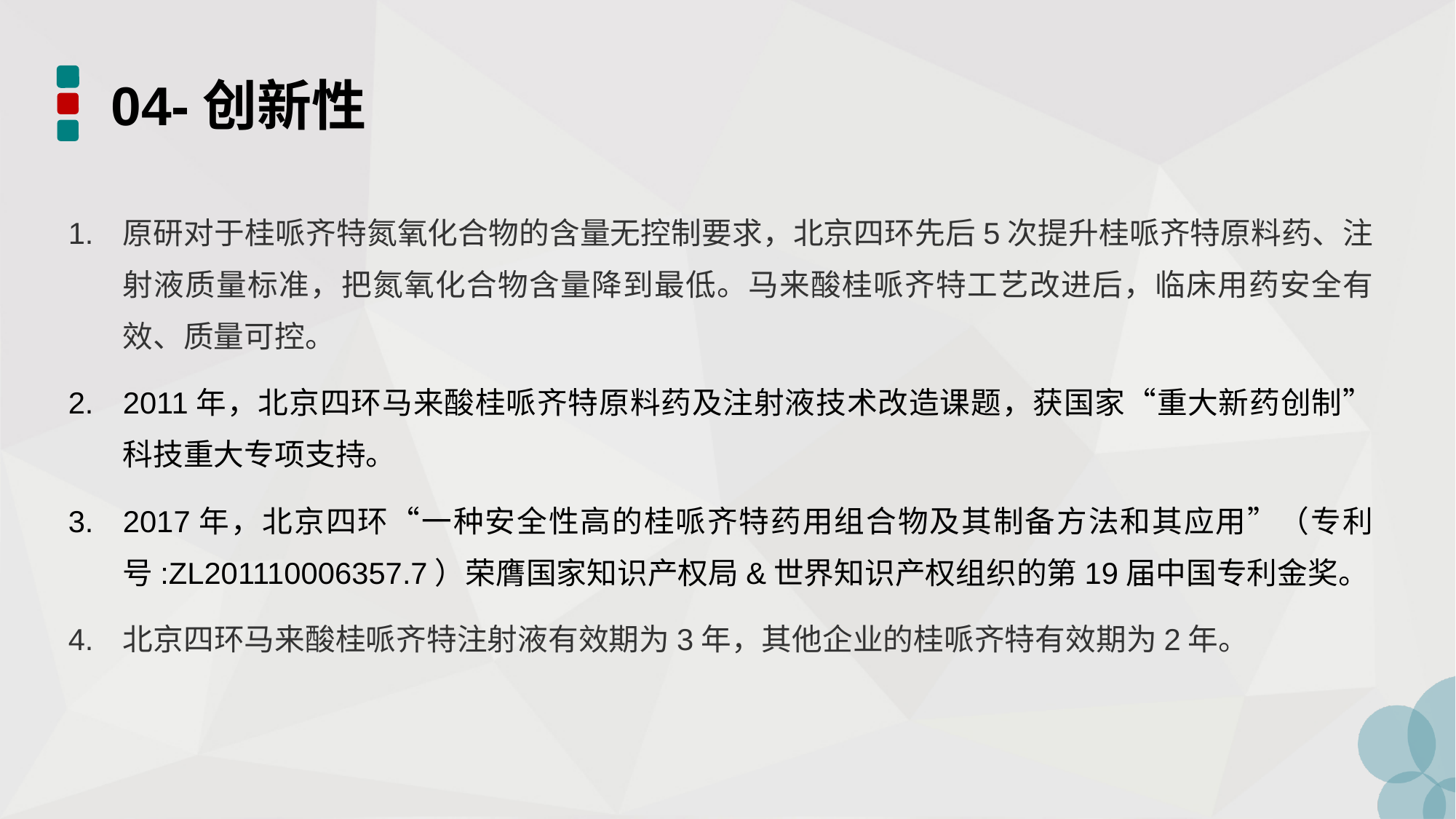

# 04-创新性
原研对于桂哌齐特氮氧化合物的含量无控制要求，北京四环先后5次提升桂哌齐特原料药、注射液质量标准，把氮氧化合物含量降到最低。马来酸桂哌齐特工艺改进后，临床用药安全有效、质量可控。
2011年，北京四环马来酸桂哌齐特原料药及注射液技术改造课题，获国家“重大新药创制”科技重大专项支持。
2017年，北京四环“一种安全性高的桂哌齐特药用组合物及其制备方法和其应用”（专利号:ZL201110006357.7）荣膺国家知识产权局&世界知识产权组织的第19届中国专利金奖。
北京四环马来酸桂哌齐特注射液有效期为3年，其他企业的桂哌齐特有效期为2年。